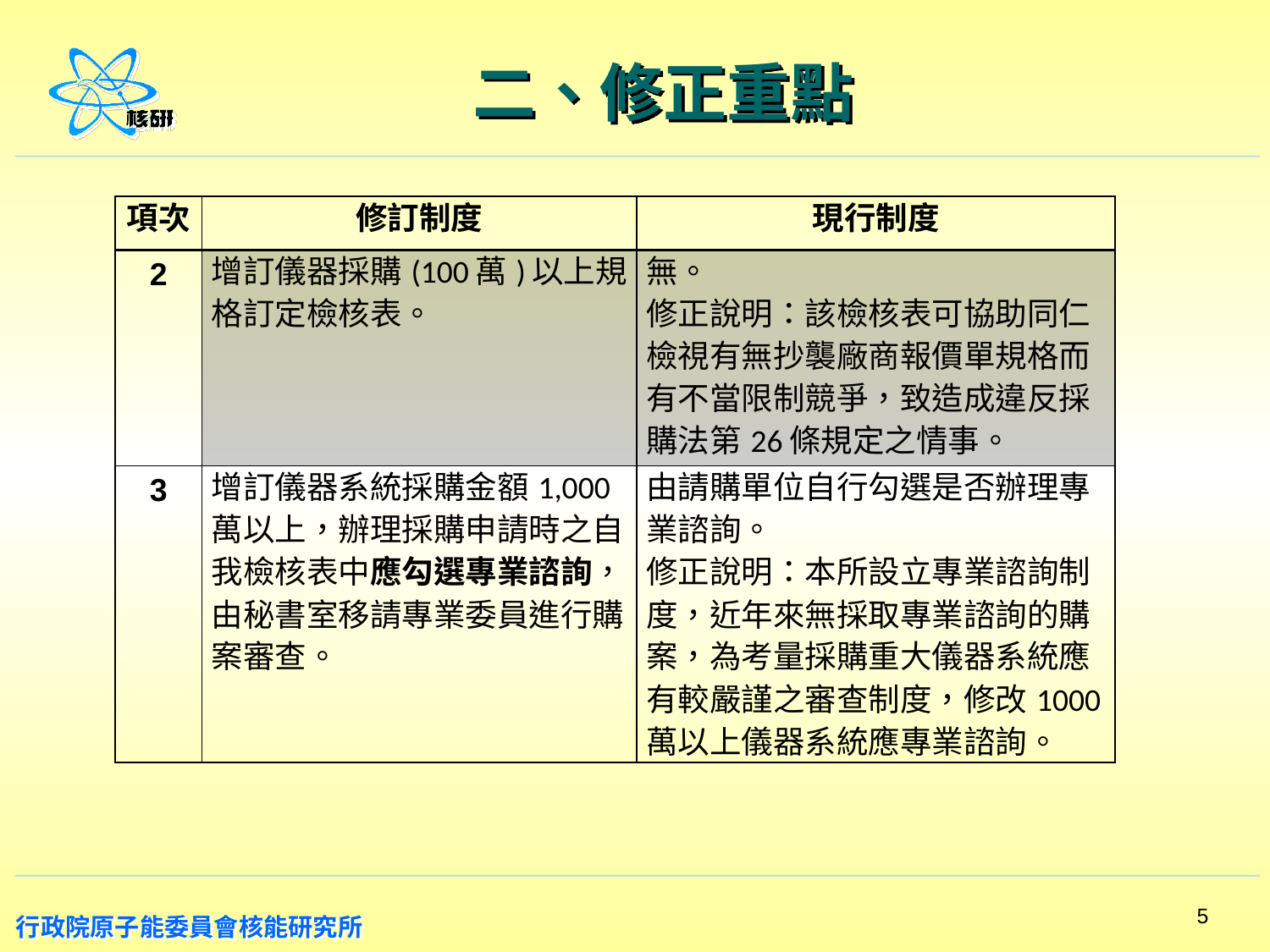

# 二、修正重點
| 項次 | 修訂制度 | 現行制度 |
| --- | --- | --- |
| 2 | 增訂儀器採購(100萬)以上規格訂定檢核表。 | 無。 修正說明：該檢核表可協助同仁檢視有無抄襲廠商報價單規格而有不當限制競爭，致造成違反採購法第26條規定之情事。 |
| 3 | 增訂儀器系統採購金額1,000萬以上，辦理採購申請時之自我檢核表中應勾選專業諮詢，由秘書室移請專業委員進行購案審查。 | 由請購單位自行勾選是否辦理專業諮詢。 修正說明：本所設立專業諮詢制度，近年來無採取專業諮詢的購案，為考量採購重大儀器系統應有較嚴謹之審查制度，修改1000萬以上儀器系統應專業諮詢。 |
5